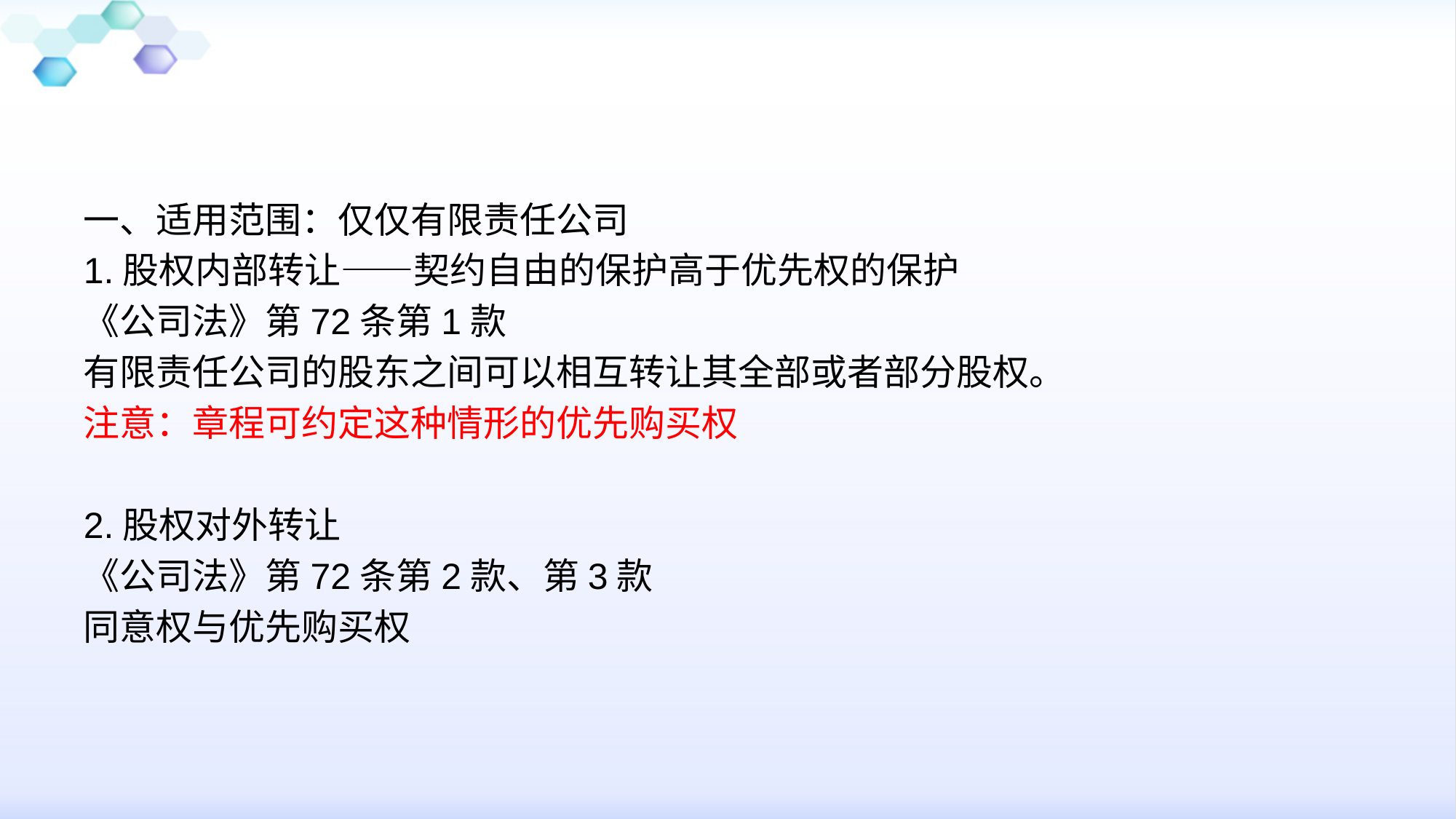

一、适用范围：仅仅有限责任公司
1.股权内部转让——契约自由的保护高于优先权的保护
《公司法》第72条第1款
有限责任公司的股东之间可以相互转让其全部或者部分股权。
注意：章程可约定这种情形的优先购买权

2.股权对外转让
《公司法》第72条第2款、第3款
同意权与优先购买权